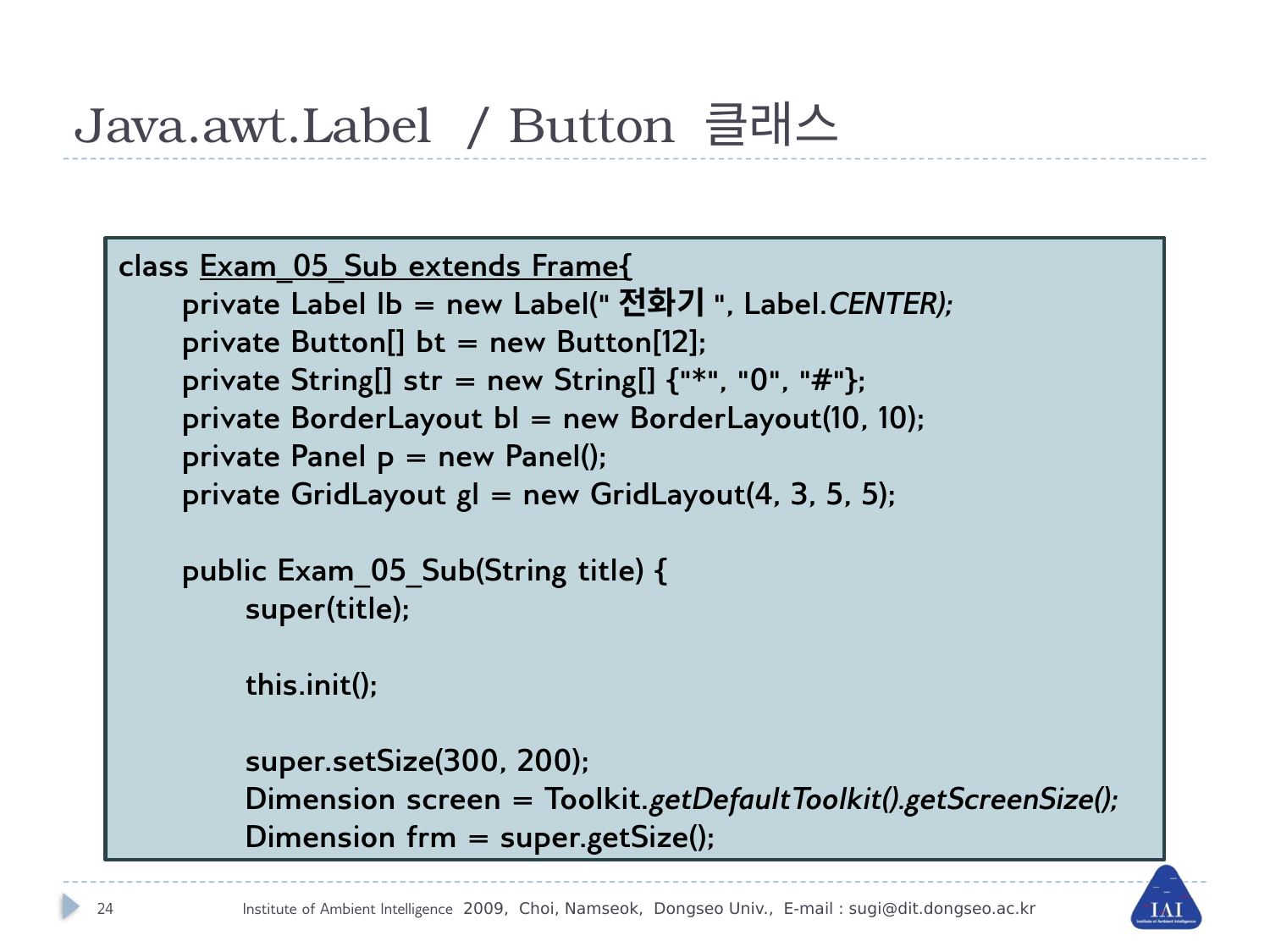

# Java.awt.Label  / Button 클래스

class Exam_05_Sub extends Frame{
private Label lb = new Label("전화기", Label.CENTER);
private Button[] bt = new Button[12];
private String[] str = new String[] {"*", "0", "#"};
private BorderLayout bl = new BorderLayout(10, 10);
private Panel p = new Panel();
private GridLayout gl = new GridLayout(4, 3, 5, 5);

public Exam_05_Sub(String title) {
super(title);

this.init();

super.setSize(300, 200);
Dimension screen = Toolkit.getDefaultToolkit().getScreenSize();
Dimension frm = super.getSize();